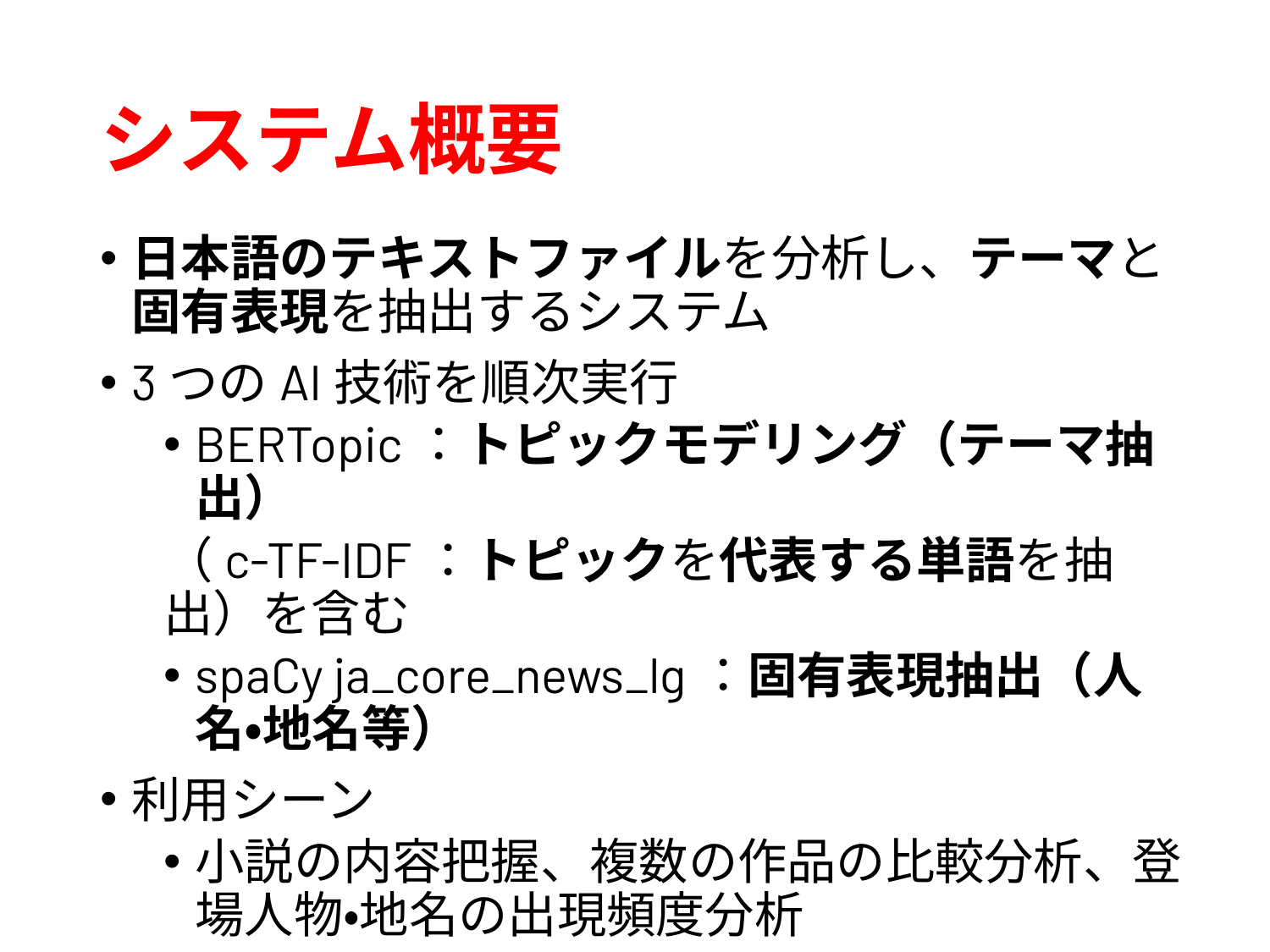

# システム概要
日本語のテキストファイルを分析し、テーマと固有表現を抽出するシステム
3つのAI技術を順次実行
BERTopic：トピックモデリング（テーマ抽出）
（c-TF-IDF：トピックを代表する単語を抽出）を含む
spaCy ja_core_news_lg：固有表現抽出（人名・地名等）
利用シーン
小説の内容把握、複数の作品の比較分析、登場人物・地名の出現頻度分析